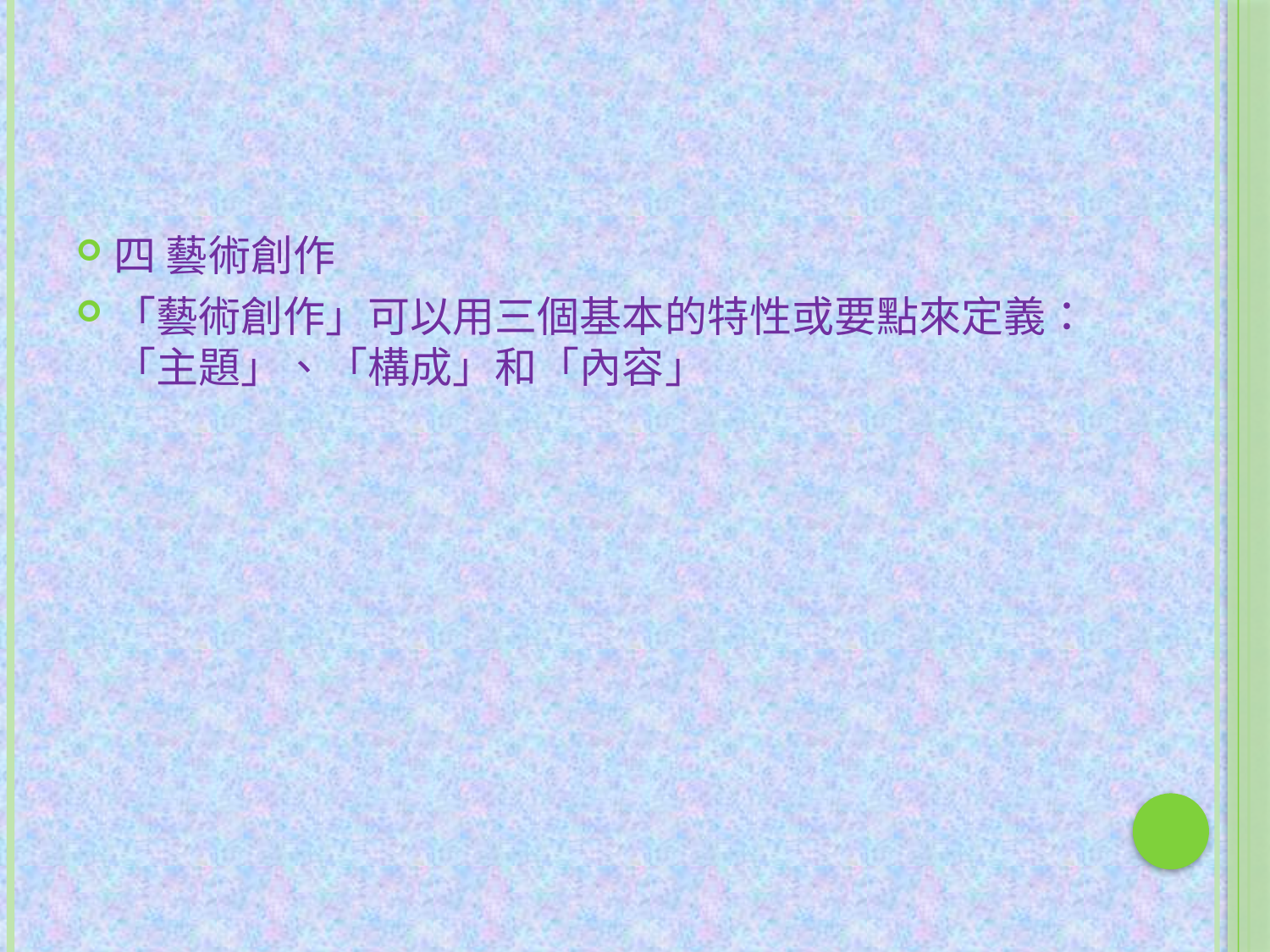

#
四 藝術創作
「藝術創作」可以用三個基本的特性或要點來定義：「主題」、「構成」和「內容」